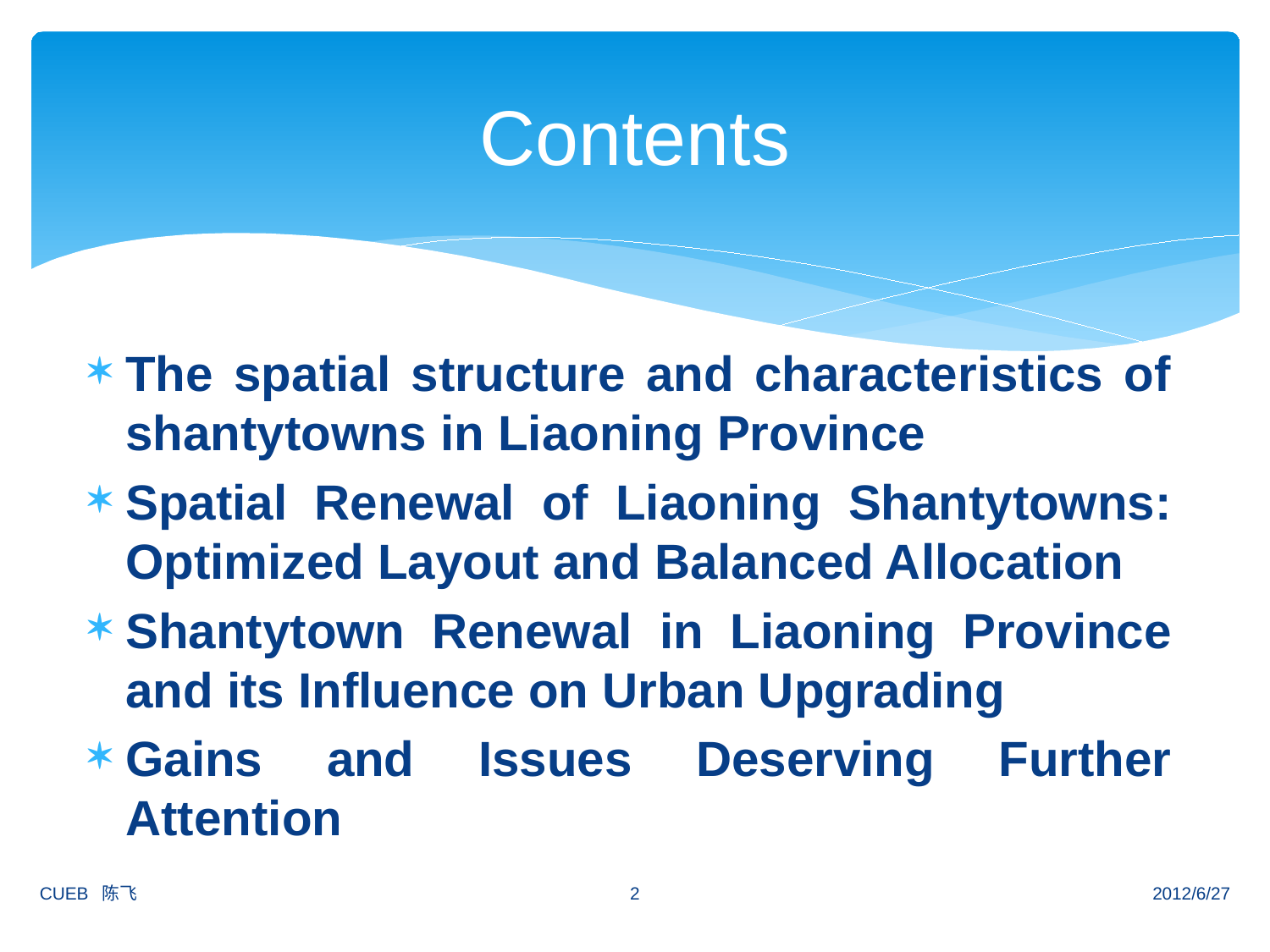

# Contents
The spatial structure and characteristics of shantytowns in Liaoning Province
Spatial Renewal of Liaoning Shantytowns: Optimized Layout and Balanced Allocation
Shantytown Renewal in Liaoning Province and its Influence on Urban Upgrading
Gains and Issues Deserving Further Attention

2
CUEB  陈飞
2012/6/27